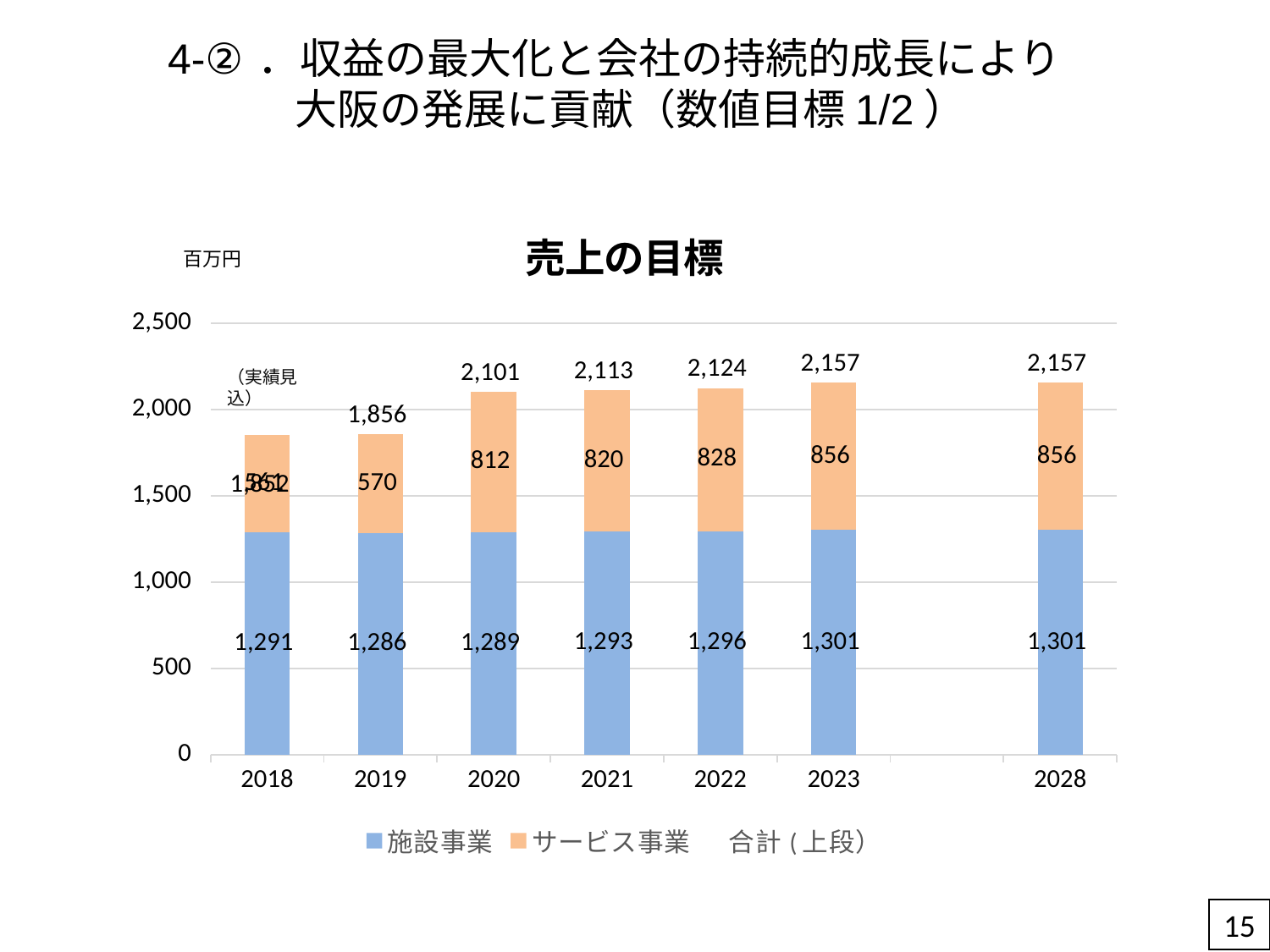

# 4-②．収益の最大化と会社の持続的成長により 　　　大阪の発展に貢献（数値目標1/2）

### Chart: 売上の目標

| Category | 施設事業 | サービス事業 | 合計(上段） |
|---|---|---|---|
| 2018 | 1291.0 | 561.0 | 1852.0 |
| 2019 | 1286.0 | 570.0 | 1856.0 |
| 2020 | 1289.0 | 812.0 | 2101.0 |
| 2021 | 1293.0 | 820.0 | 2113.0 |
| 2022 | 1296.0 | 828.0 | 2124.0 |
| 2023 | 1301.0 | 856.0 | 2157.0 |
|  | None | None | None |
| 2028 | 1301.0 | 856.0 | 2157.0 |
　百万円
（実績見込）
15